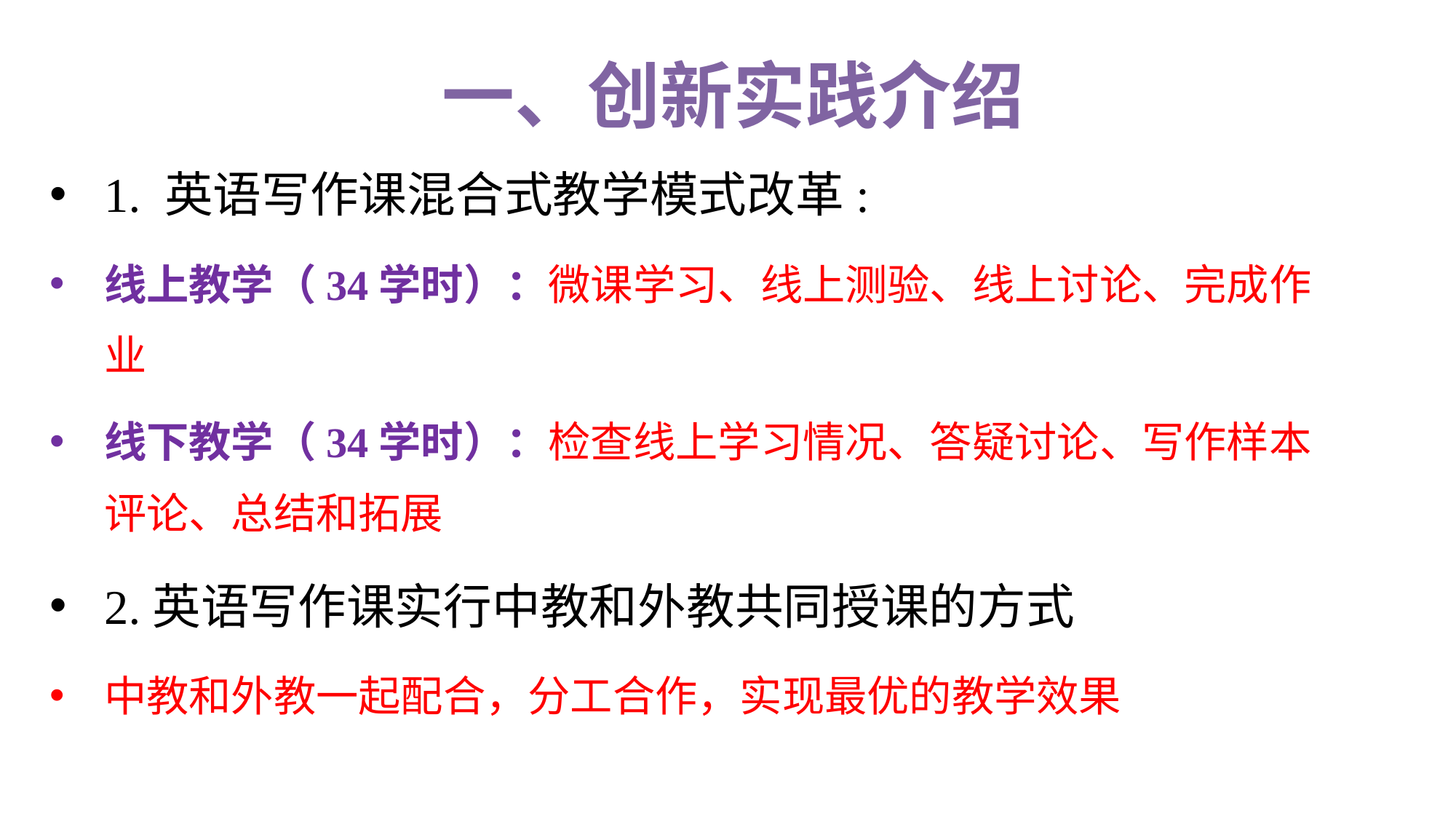

# 一、创新实践介绍
1. 英语写作课混合式教学模式改革:
线上教学（34学时）：微课学习、线上测验、线上讨论、完成作业
线下教学（34学时）：检查线上学习情况、答疑讨论、写作样本评论、总结和拓展
2.英语写作课实行中教和外教共同授课的方式
中教和外教一起配合，分工合作，实现最优的教学效果